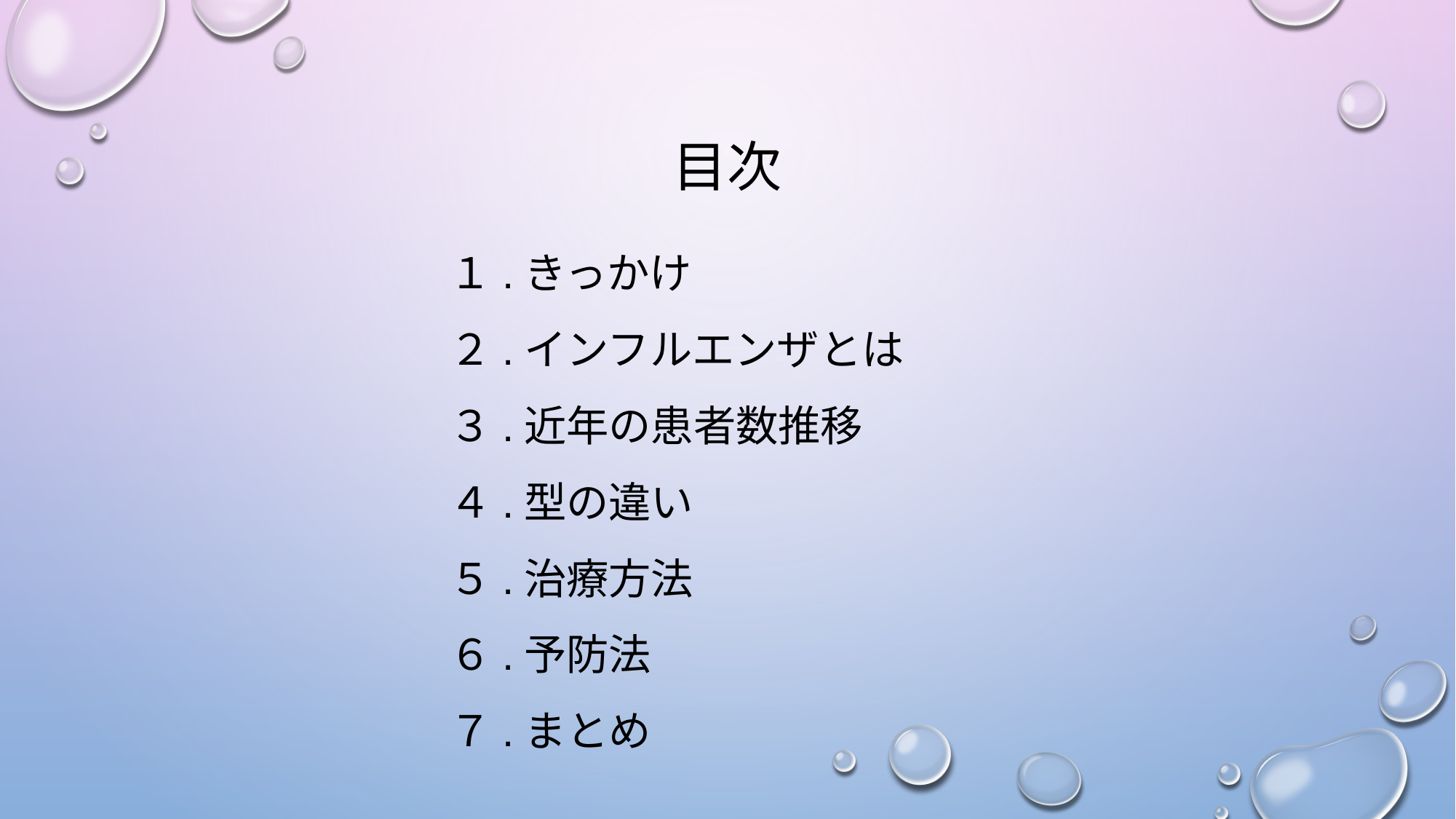

# 目次
１.きっかけ
２.インフルエンザとは
３.近年の患者数推移
４.型の違い
５.治療方法
６.予防法
７.まとめ